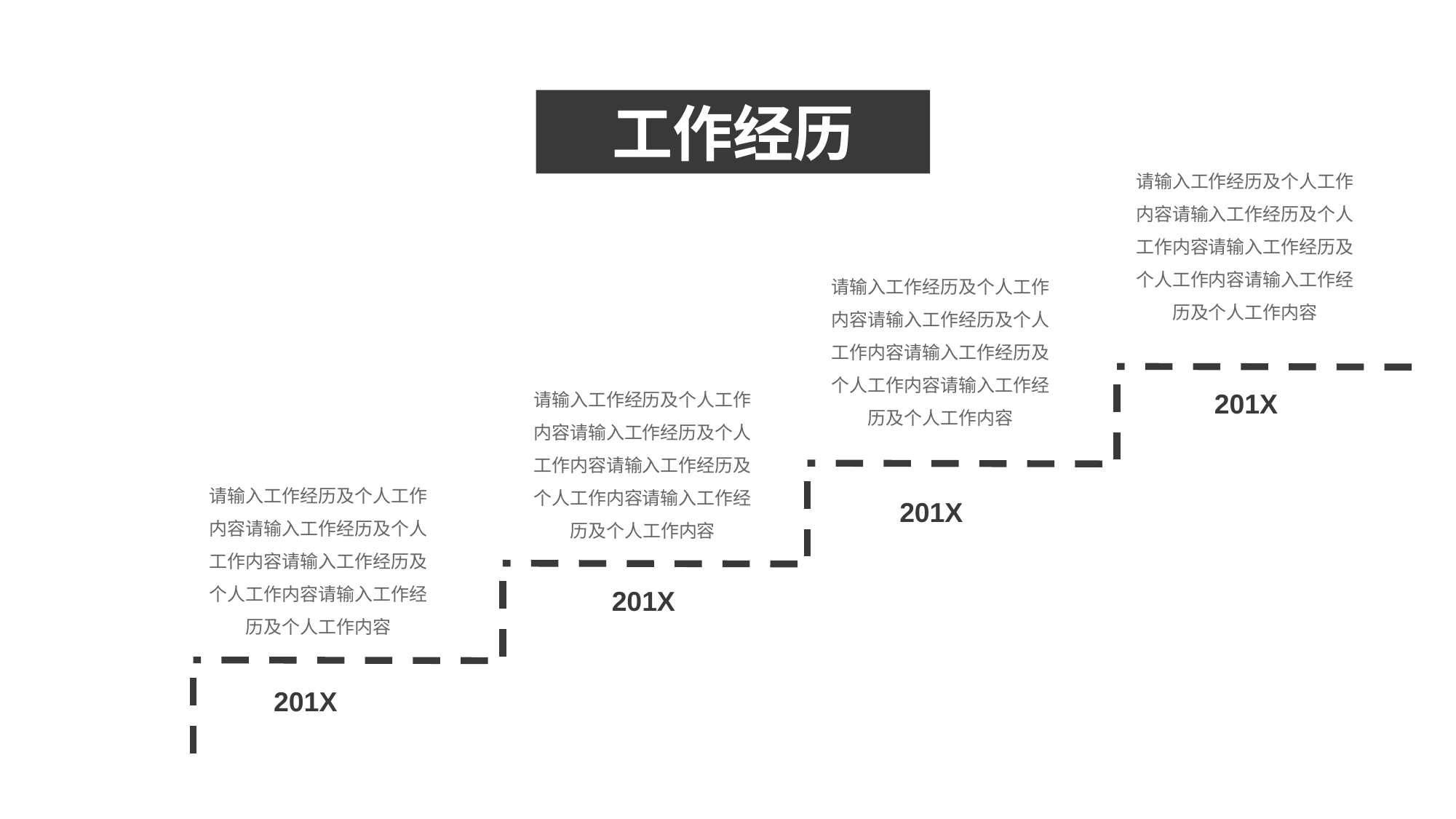

工作经历
请输入工作经历及个人工作内容请输入工作经历及个人工作内容请输入工作经历及个人工作内容请输入工作经历及个人工作内容
请输入工作经历及个人工作内容请输入工作经历及个人工作内容请输入工作经历及个人工作内容请输入工作经历及个人工作内容
请输入工作经历及个人工作内容请输入工作经历及个人工作内容请输入工作经历及个人工作内容请输入工作经历及个人工作内容
201X
请输入工作经历及个人工作内容请输入工作经历及个人工作内容请输入工作经历及个人工作内容请输入工作经历及个人工作内容
201X
201X
201X